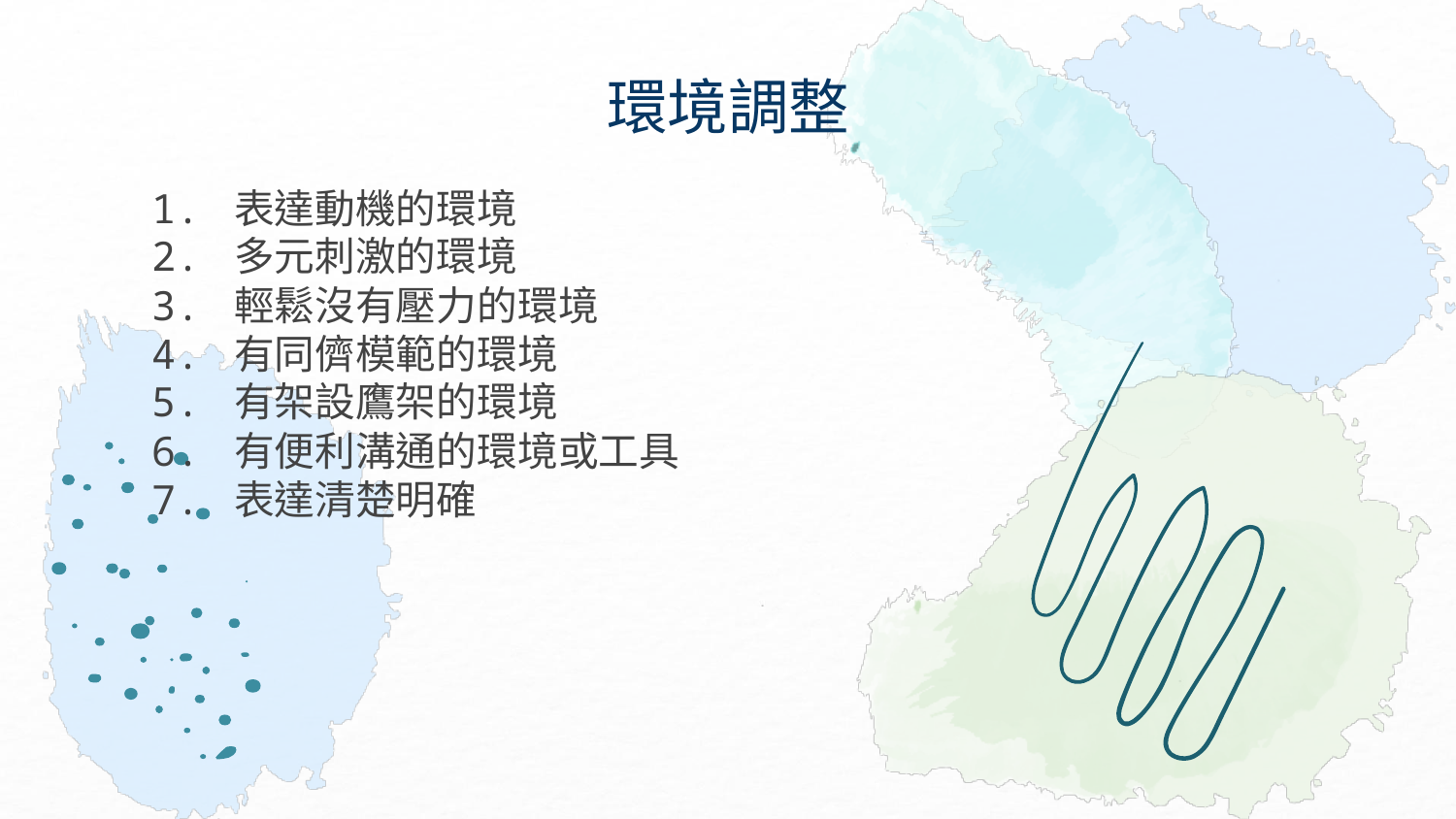

# 環境調整
1. 表達動機的環境
2. 多元刺激的環境
3. 輕鬆沒有壓力的環境
4. 有同儕模範的環境
5. 有架設鷹架的環境
6. 有便利溝通的環境或工具
7. 表達清楚明確